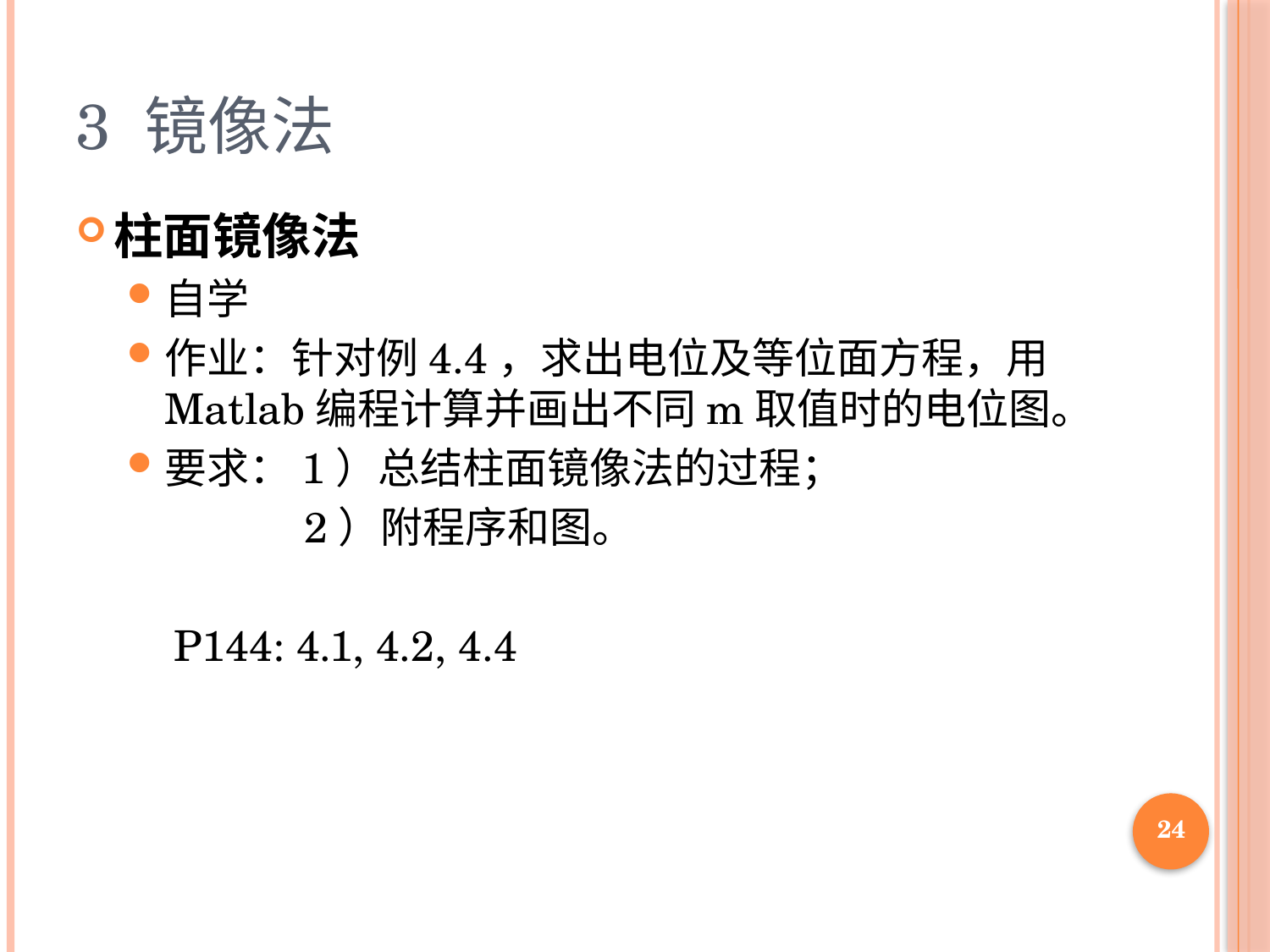

# 3 镜像法
柱面镜像法
自学
作业：针对例4.4，求出电位及等位面方程，用Matlab编程计算并画出不同m取值时的电位图。
要求：1）总结柱面镜像法的过程；
               2）附程序和图。

    P144: 4.1, 4.2, 4.4
24